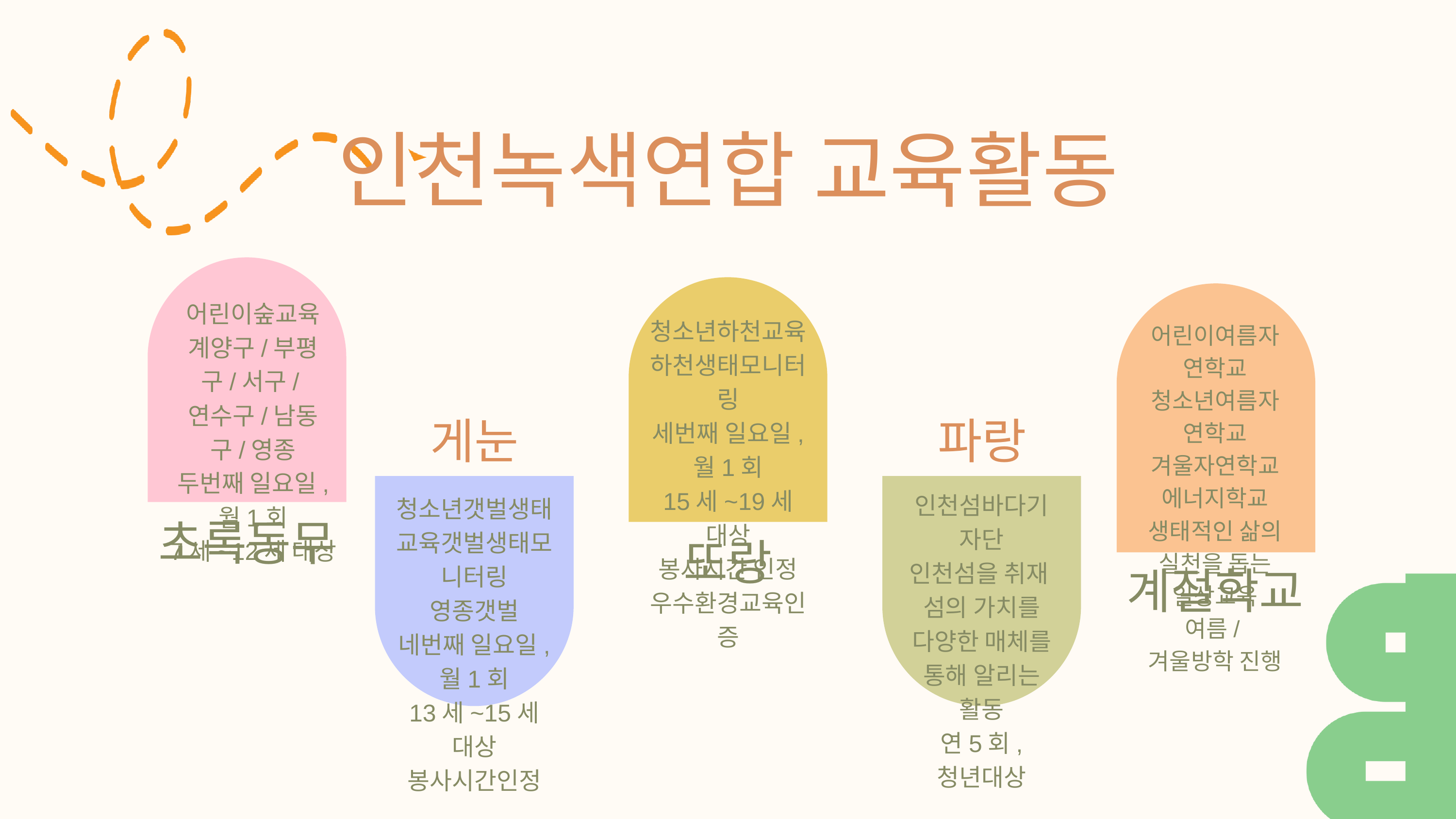

인천녹색연합 교육활동

어린이숲교육
계양구/부평구/서구/연수구/남동구/영종
두번째 일요일, 월1회
7세~12세 대상
청소년하천교육
하천생태모니터링
세번째 일요일, 월1회
15세~19세 대상
봉사시간 인정
우수환경교육인증
어린이여름자연학교
청소년여름자연학교
겨울자연학교
에너지학교
생태적인 삶의 실천을 돕는 일상교육
여름/겨울방학 진행
게눈
파랑

인천섬바다기자단
인천섬을 취재
섬의 가치를 다양한 매체를 통해 알리는 활동
연5회, 청년대상
청소년갯벌생태교육갯벌생태모니터링
영종갯벌
네번째 일요일, 월1회
13세~15세 대상
봉사시간인정
초록동무
또랑

계절학교